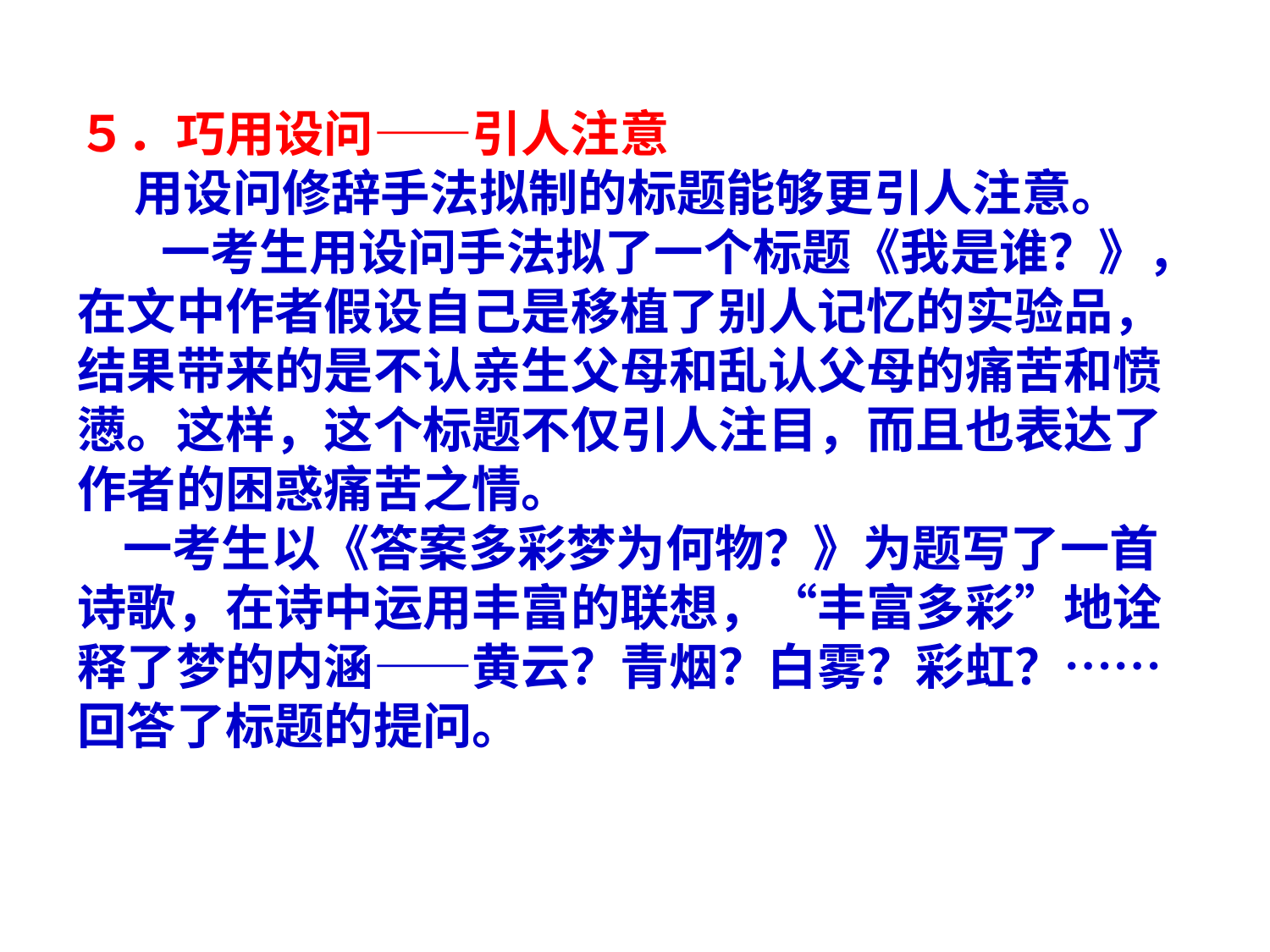

５．巧用设问——引人注意
    用设问修辞手法拟制的标题能够更引人注意。
  　一考生用设问手法拟了一个标题《我是谁？》，在文中作者假设自己是移植了别人记忆的实验品，结果带来的是不认亲生父母和乱认父母的痛苦和愤懑。这样，这个标题不仅引人注目，而且也表达了作者的困惑痛苦之情。
   一考生以《答案多彩梦为何物？》为题写了一首诗歌，在诗中运用丰富的联想，“丰富多彩”地诠释了梦的内涵——黄云？青烟？白雾？彩虹？……回答了标题的提问。